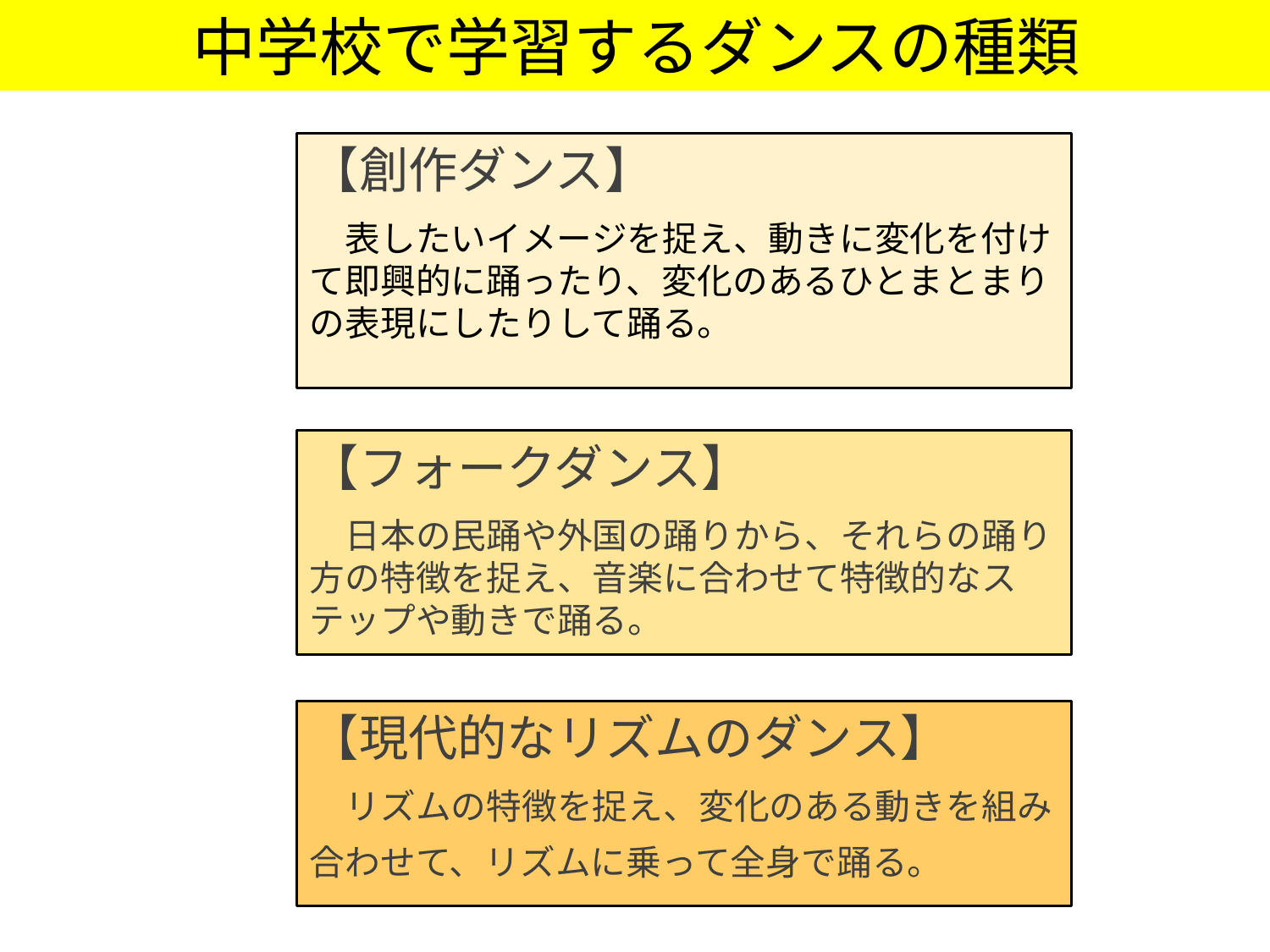

中学校で学習するダンスの種類
【創作ダンス】
　表したいイメージを捉え、動きに変化を付けて即興的に踊ったり、変化のあるひとまとまりの表現にしたりして踊る。
【フォークダンス】
　日本の民踊や外国の踊りから、それらの踊り方の特徴を捉え、音楽に合わせて特徴的なステップや動きで踊る。
【現代的なリズムのダンス】
　リズムの特徴を捉え、変化のある動きを組み合わせて、リズムに乗って全身で踊る。